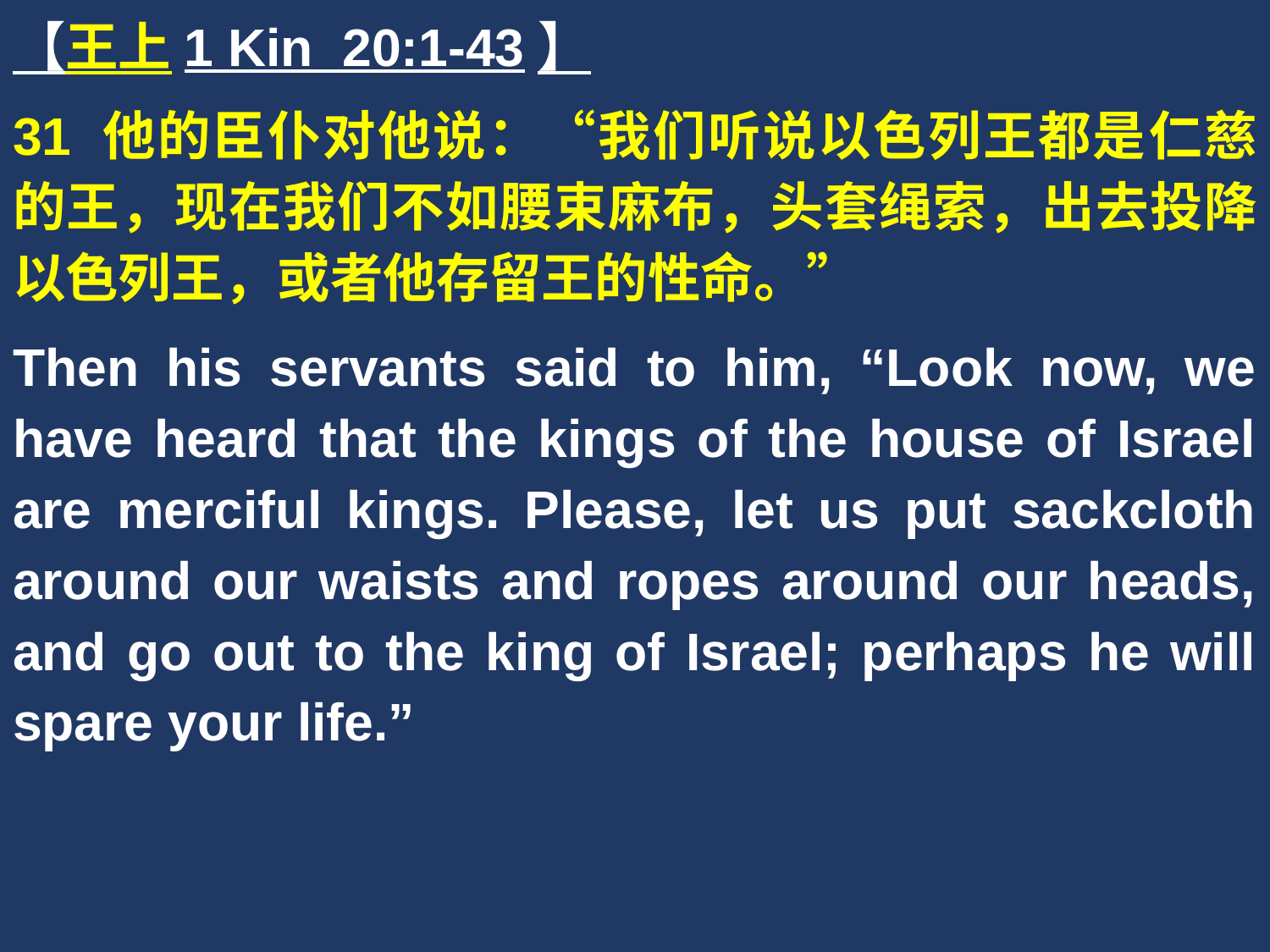

【王上1 Kin  20:1-43】
31 他的臣仆对他说：“我们听说以色列王都是仁慈的王，现在我们不如腰束麻布，头套绳索，出去投降以色列王，或者他存留王的性命。”
Then his servants said to him, “Look now, we have heard that the kings of the house of Israel are merciful kings. Please, let us put sackcloth around our waists and ropes around our heads, and go out to the king of Israel; perhaps he will spare your life.”